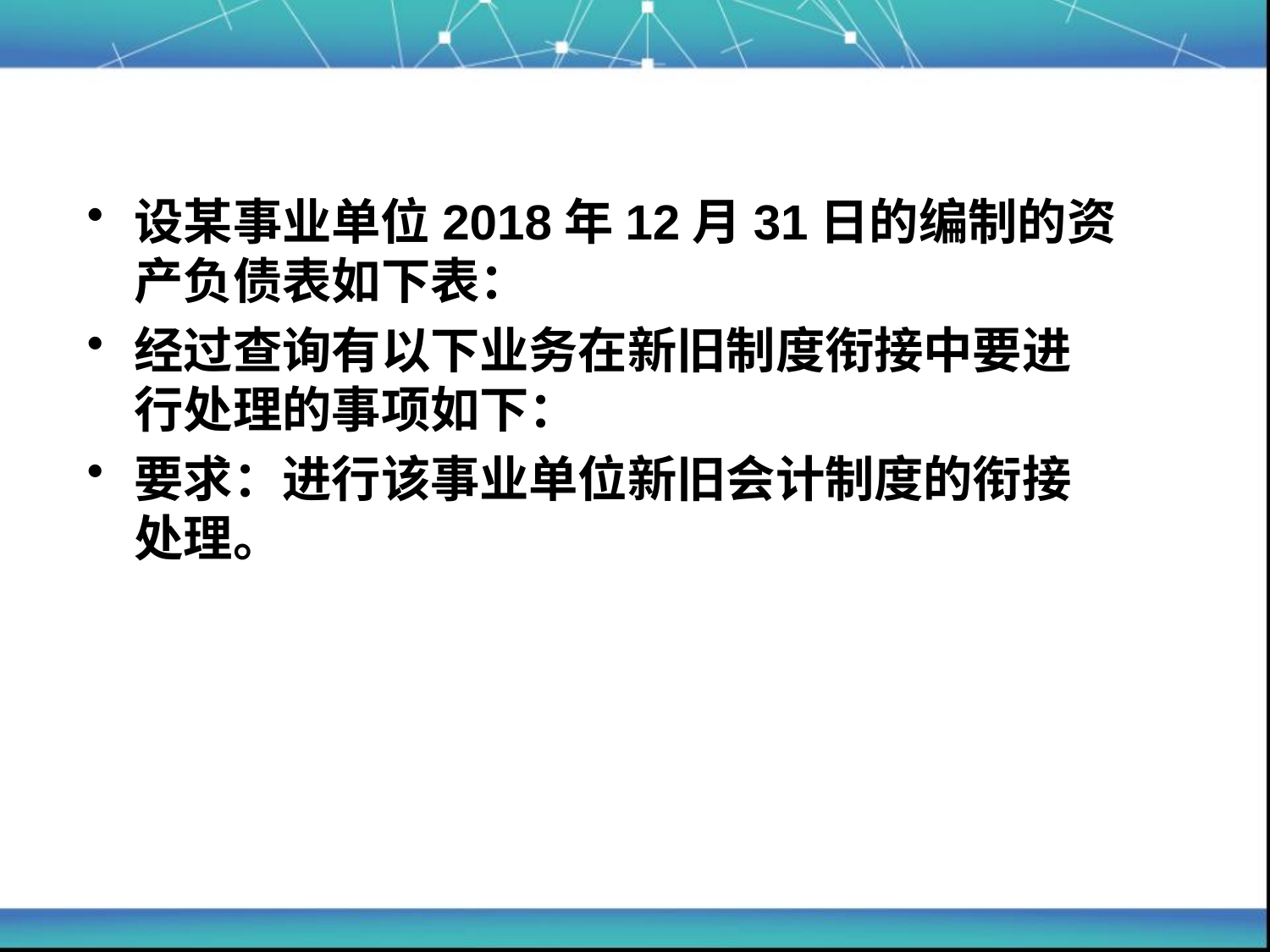

# 事业单位新旧会计制度衔接的案例分析
设某事业单位2018年12月31日的编制的资产负债表如下表：
经过查询有以下业务在新旧制度衔接中要进行处理的事项如下：
要求：进行该事业单位新旧会计制度的衔接处理。